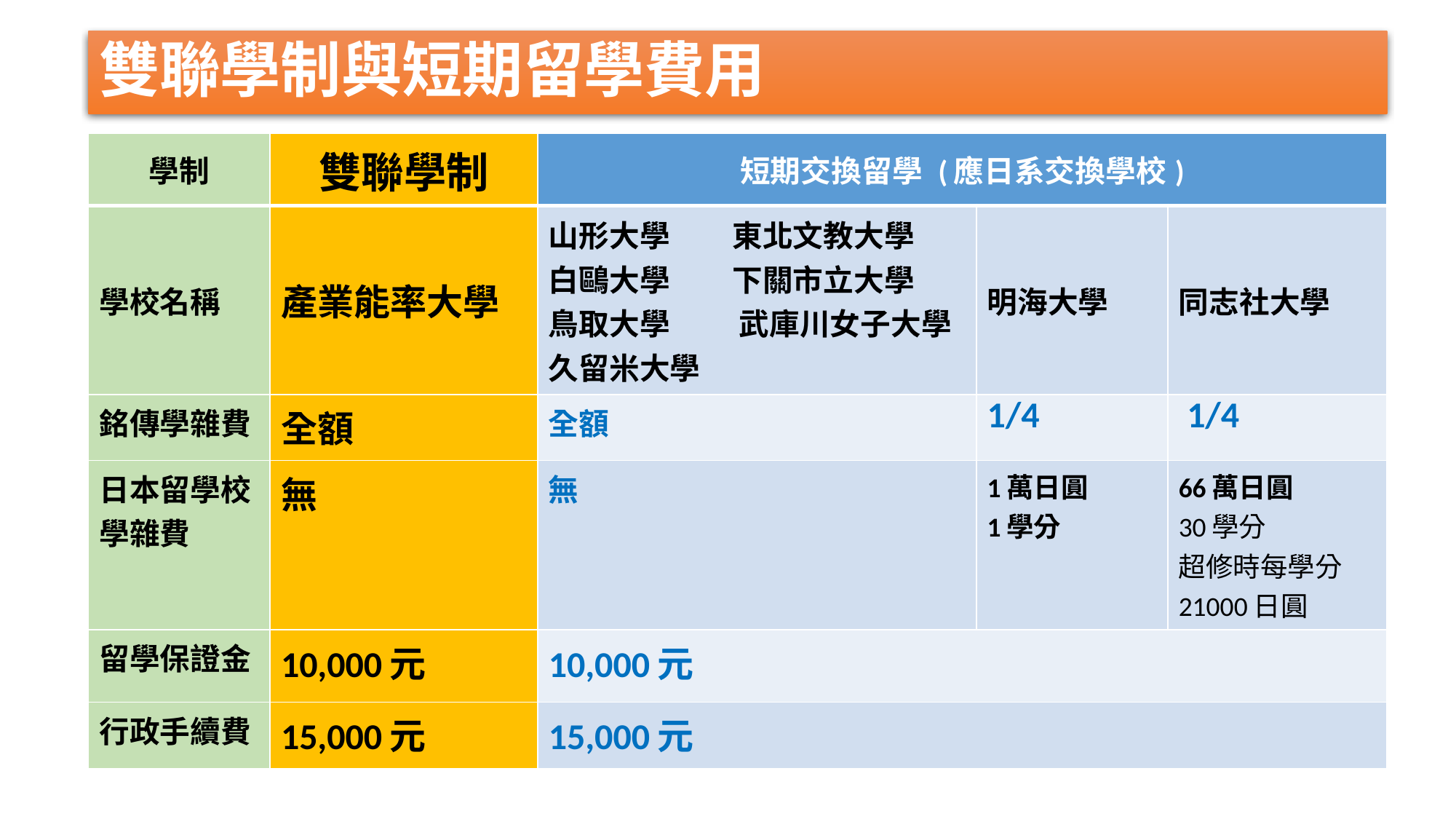

# 雙聯學制與短期留學費用
| 學制 | 雙聯學制 | 短期交換留學 (應日系交換學校) |  |  |
| --- | --- | --- | --- | --- |
| 學校名稱 | 產業能率大學 | 山形大學 東北文教大學 白鷗大學 下關市立大學 鳥取大學 武庫川女子大學 久留米大學 | 明海大學 | 同志社大學 |
| 銘傳學雜費 | 全額 | 全額 | 1/4 | 1/4 |
| 日本留學校學雜費 | 無 | 無 | 1萬日圓 1學分 | 66萬日圓 30學分 超修時每學分21000日圓 |
| 留學保證金 | 10,000元 | 10,000元 |  |  |
| 行政手續費 | 15,000元 | 15,000元 |  |  |